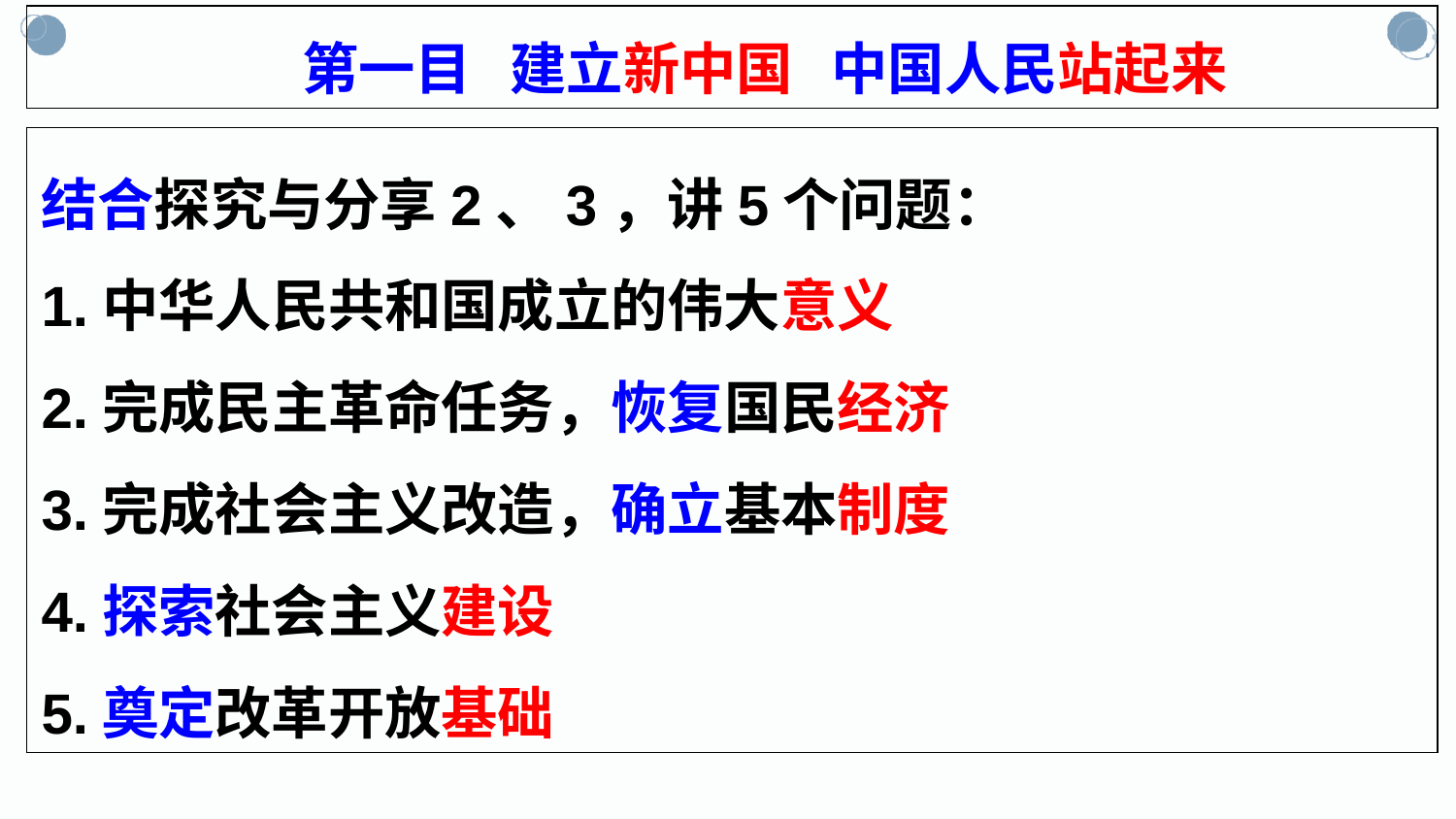

第一目   建立新中国   中国人民站起来
结合探究与分享2、3，讲5个问题：
1.中华人民共和国成立的伟大意义
2.完成民主革命任务，恢复国民经济
3.完成社会主义改造，确立基本制度
4.探索社会主义建设
5.奠定改革开放基础